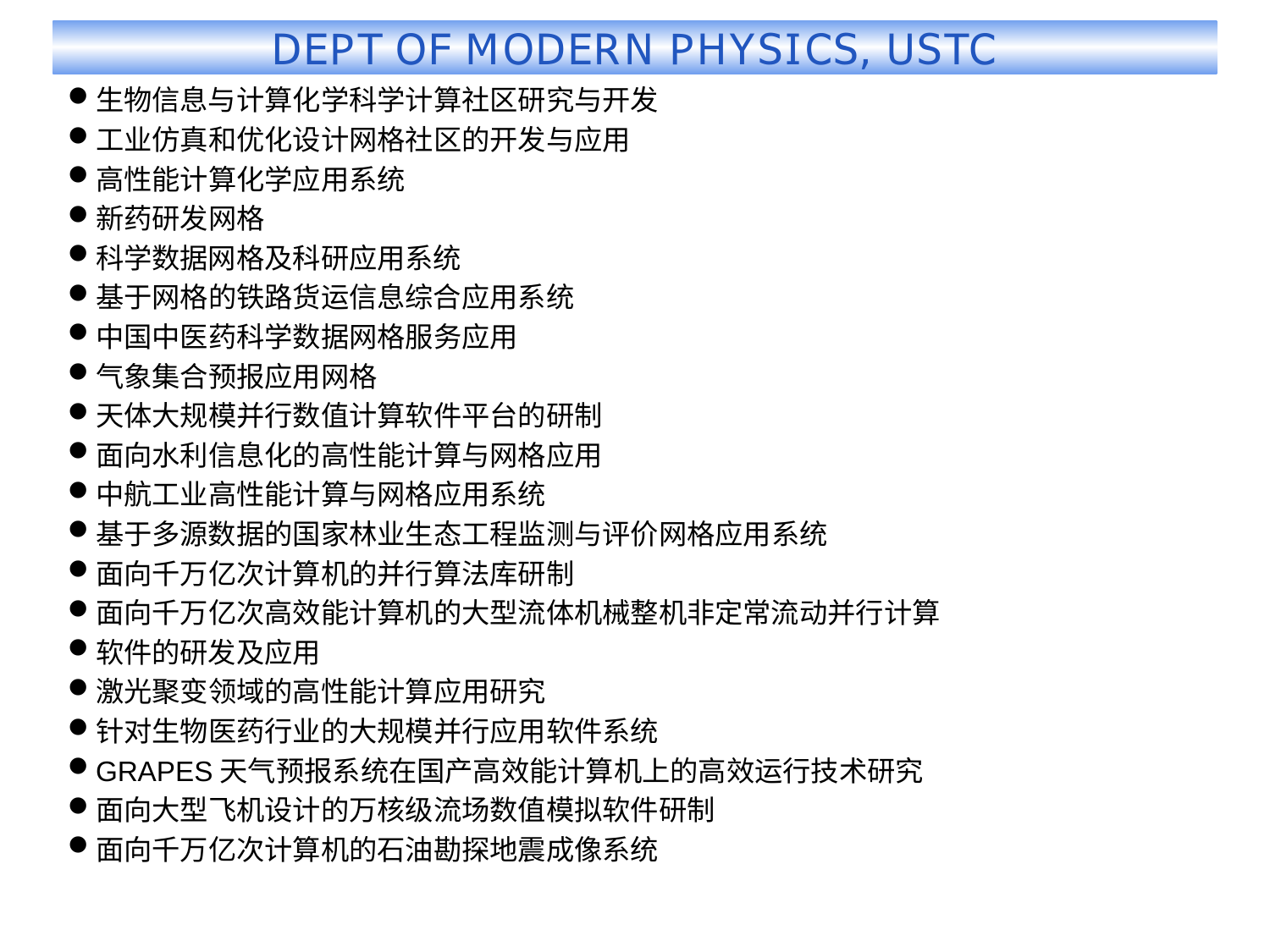

生物信息与计算化学科学计算社区研究与开发
工业仿真和优化设计网格社区的开发与应用
高性能计算化学应用系统
新药研发网格
科学数据网格及科研应用系统
基于网格的铁路货运信息综合应用系统
中国中医药科学数据网格服务应用
气象集合预报应用网格
天体大规模并行数值计算软件平台的研制
面向水利信息化的高性能计算与网格应用
中航工业高性能计算与网格应用系统
基于多源数据的国家林业生态工程监测与评价网格应用系统
面向千万亿次计算机的并行算法库研制
面向千万亿次高效能计算机的大型流体机械整机非定常流动并行计算
软件的研发及应用
激光聚变领域的高性能计算应用研究
针对生物医药行业的大规模并行应用软件系统
GRAPES天气预报系统在国产高效能计算机上的高效运行技术研究
面向大型飞机设计的万核级流场数值模拟软件研制
面向千万亿次计算机的石油勘探地震成像系统